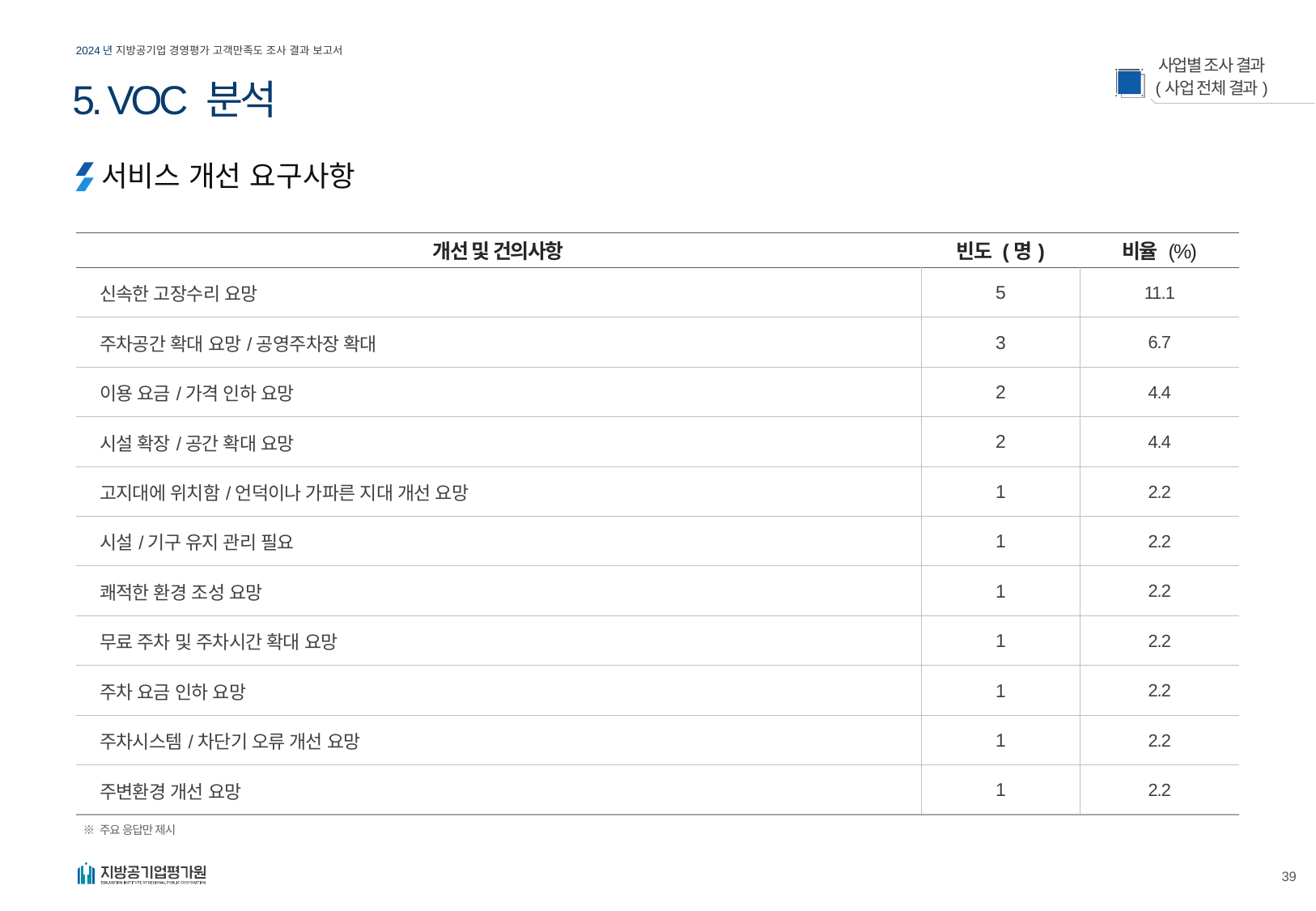

5. VOC 분석
서비스 개선 요구사항

| 개선 및 건의사항 | 빈도 (명) | 비율 (%) |
| --- | --- | --- |
| 신속한 고장수리 요망 | 5 | 11.1 |
| 주차공간 확대 요망/공영주차장 확대 | 3 | 6.7 |
| 이용 요금/가격 인하 요망 | 2 | 4.4 |
| 시설 확장/공간 확대 요망 | 2 | 4.4 |
| 고지대에 위치함/언덕이나 가파른 지대 개선 요망 | 1 | 2.2 |
| 시설/기구 유지 관리 필요 | 1 | 2.2 |
| 쾌적한 환경 조성 요망 | 1 | 2.2 |
| 무료 주차 및 주차시간 확대 요망 | 1 | 2.2 |
| 주차 요금 인하 요망 | 1 | 2.2 |
| 주차시스템/차단기 오류 개선 요망 | 1 | 2.2 |
| 주변환경 개선 요망 | 1 | 2.2 |
※ 주요 응답만 제시